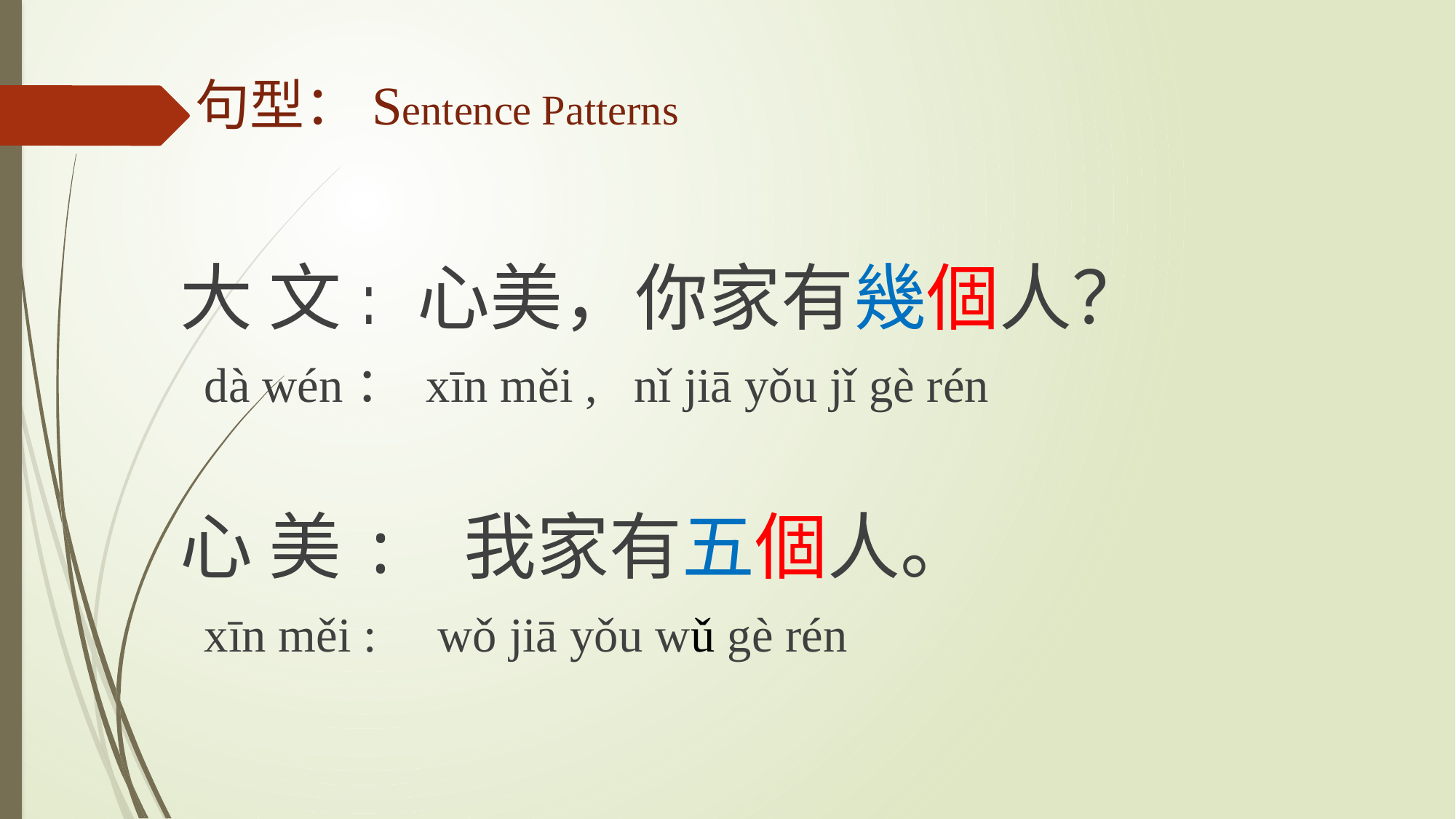

句型：Sentence Patterns
大 文: 心美，你家有幾個人？
  dà wén： xīn měi ,   nǐ jiā yǒu jǐ gè rén

心 美: 我家有五個人。
  xīn měi :     wǒ jiā yǒu wǔ gè rén